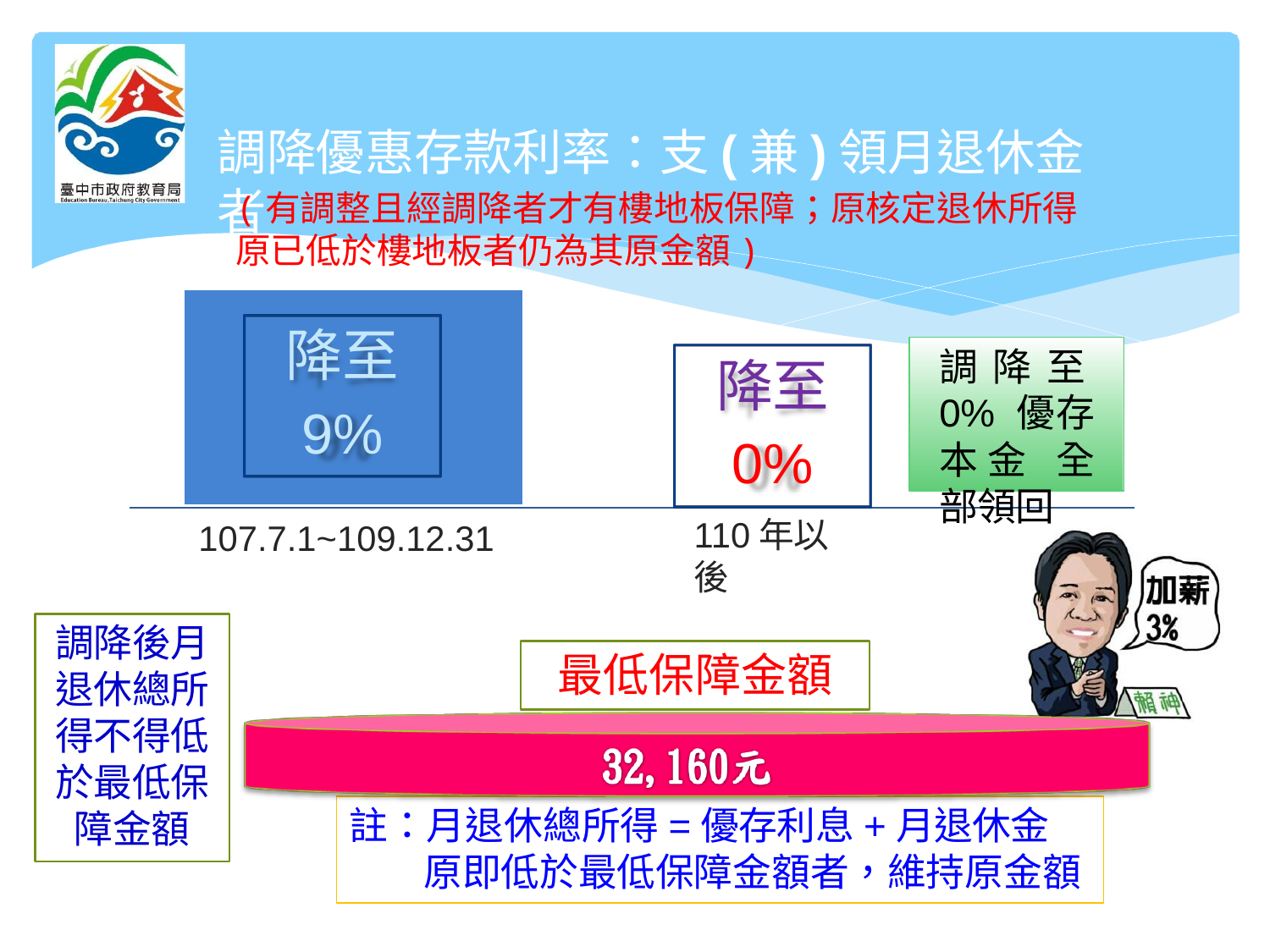

調降優惠存款利率：支(兼)領月退休金者
(有調整且經調降者才有樓地板保障；原核定退休所得原已低於樓地板者仍為其原金額)

降至

9%

調降至0% 優存本金 全部領回
降至

0%

110年以後
107.7.1~109.12.31

調降後月 退休總所 得不得低 於最低保 障金額

最低保障金額

註：月退休總所得=優存利息+月退休金
原即低於最低保障金額者，維持原金額